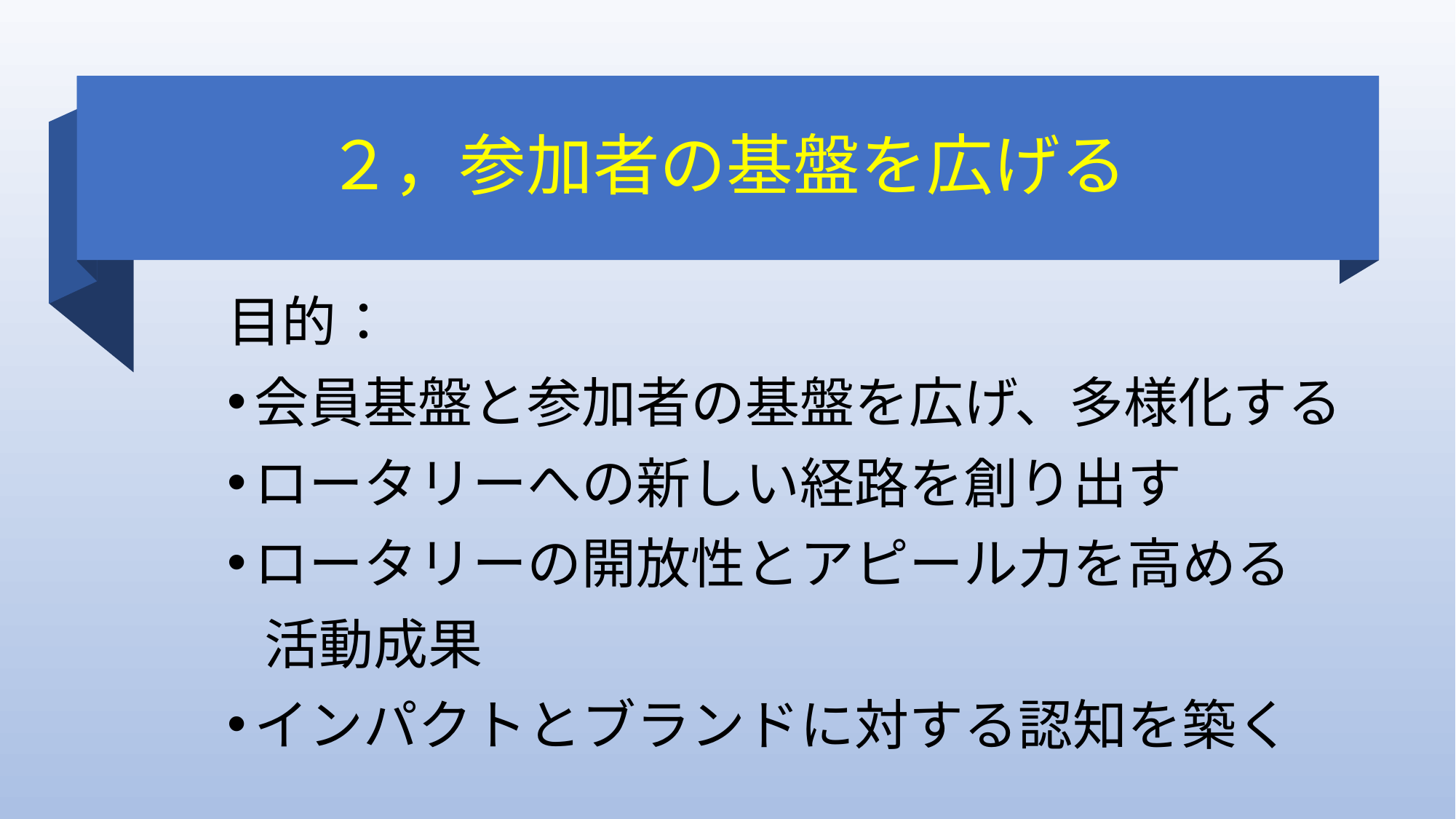

# ２，参加者の基盤を広げる

目的：
会員基盤と参加者の基盤を広げ、多様化する
ロータリーへの新しい経路を創り出す
ロータリーの開放性とアピール力を高める
  活動成果
インパクトとブランドに対する認知を築く